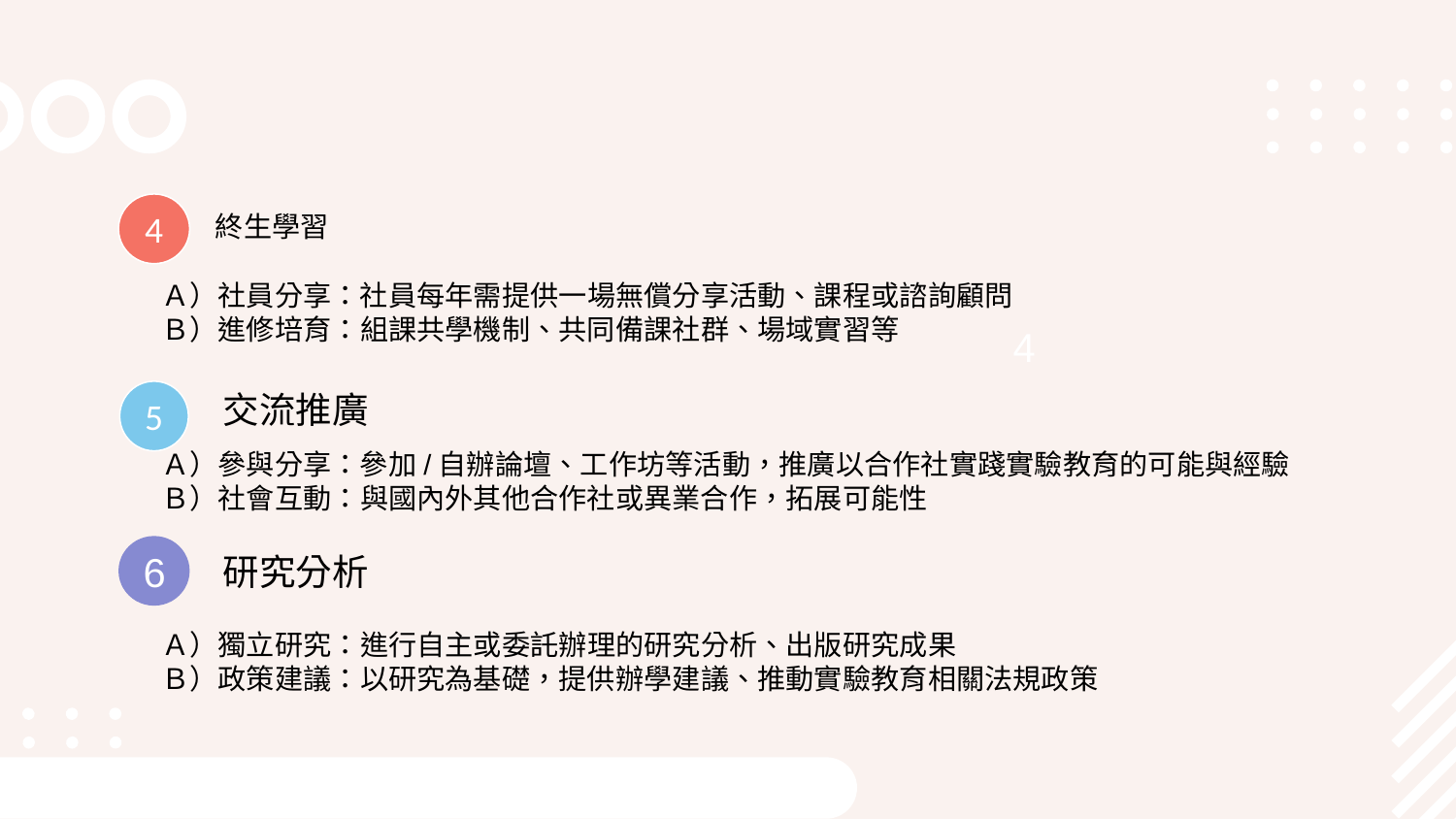

#
4
終生學習

Ａ）社員分享：社員每年需提供一場無償分享活動、課程或諮詢顧問
Ｂ）進修培育：組課共學機制、共同備課社群、場域實習等
4
交流推廣
5
Ａ）參與分享：參加/自辦論壇、工作坊等活動，推廣以合作社實踐實驗教育的可能與經驗
Ｂ）社會互動：與國內外其他合作社或異業合作，拓展可能性
研究分析
6
Ａ）獨立研究：進行自主或委託辦理的研究分析、出版研究成果
Ｂ）政策建議：以研究為基礎，提供辦學建議、推動實驗教育相關法規政策